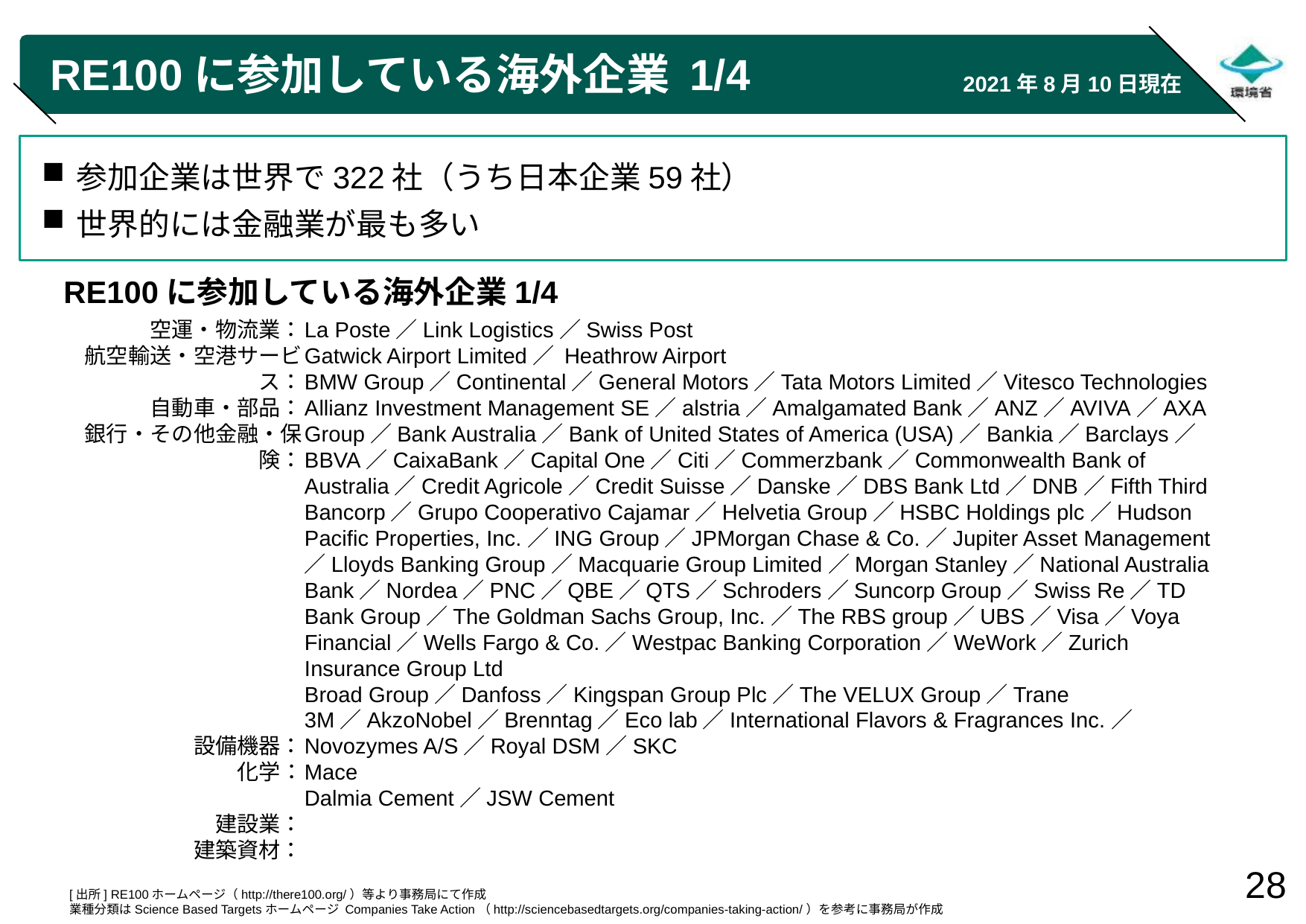

# RE100に参加している海外企業 1/4
2021年8月10日現在
参加企業は世界で322社（うち日本企業59社）
世界的には金融業が最も多い
RE100に参加している海外企業1/4
空運・物流業：
航空輸送・空港サービス：
自動車・部品：
銀行・その他金融・保険：

設備機器：
化学：

建設業：
建築資材：
La Poste／Link Logistics／Swiss Post
Gatwick Airport Limited／ Heathrow Airport
BMW Group／Continental／General Motors／Tata Motors Limited／Vitesco Technologies
Allianz Investment Management SE／alstria／Amalgamated Bank／ANZ／AVIVA／AXA Group／Bank Australia／Bank of United States of America (USA)／Bankia／Barclays／BBVA／CaixaBank／Capital One／Citi／Commerzbank／Commonwealth Bank of Australia／Credit Agricole／Credit Suisse／Danske／DBS Bank Ltd／DNB／Fifth Third Bancorp／Grupo Cooperativo Cajamar／Helvetia Group／HSBC Holdings plc／Hudson Pacific Properties, Inc.／ING Group／JPMorgan Chase & Co.／Jupiter Asset Management／Lloyds Banking Group／Macquarie Group Limited／Morgan Stanley／National Australia Bank／Nordea／PNC／QBE／QTS／Schroders／Suncorp Group／Swiss Re／TD Bank Group／The Goldman Sachs Group, Inc.／The RBS group／UBS／Visa／Voya Financial／Wells Fargo & Co.／Westpac Banking Corporation／WeWork／Zurich Insurance Group Ltd
Broad Group／Danfoss／Kingspan Group Plc／The VELUX Group／Trane
3M／AkzoNobel／Brenntag／Eco lab／International Flavors & Fragrances Inc.／Novozymes A/S／Royal DSM／SKC
Mace
Dalmia Cement／JSW Cement
[出所] RE100ホームページ（http://there100.org/）等より事務局にて作成
業種分類はScience Based Targetsホームページ Companies Take Action（http://sciencebasedtargets.org/companies-taking-action/）を参考に事務局が作成